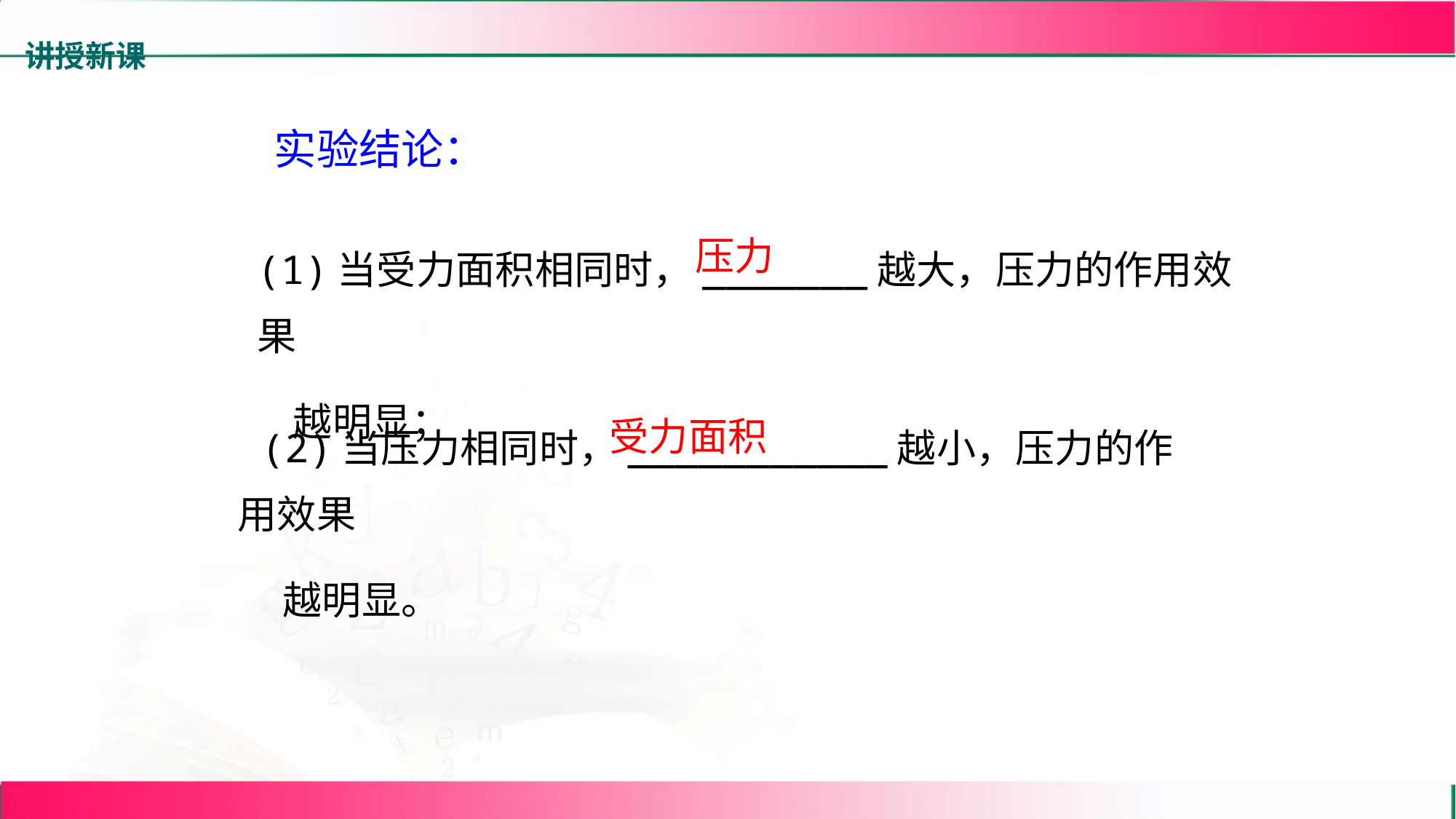

讲授新课
实验结论：
(1)当受力面积相同时，_______越大，压力的作用效果
   越明显；
压力
 (2)当压力相同时，___________越小，压力的作用效果
    越明显。
受力面积